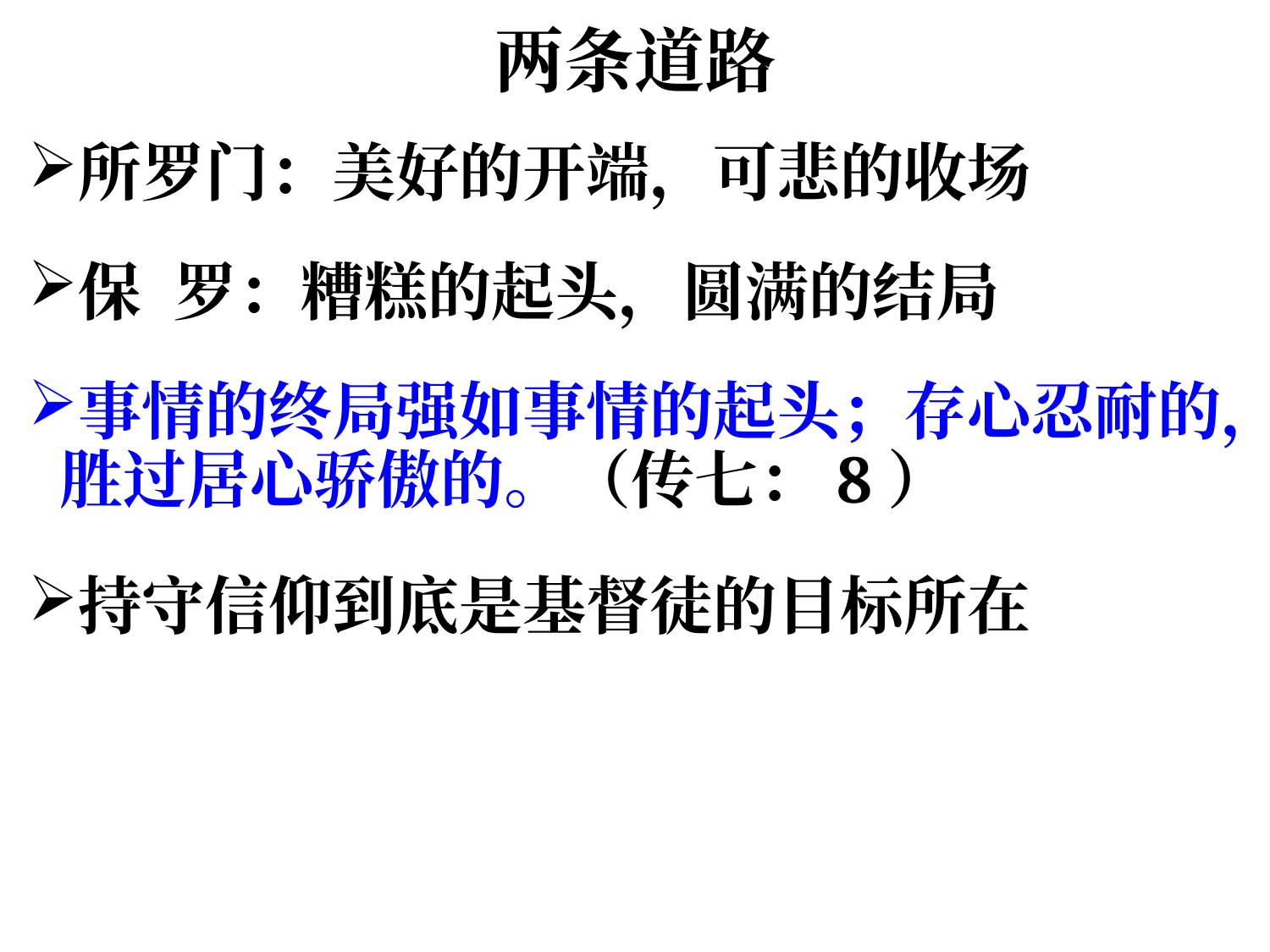

# 两条道路
所罗门：美好的开端，可悲的收场

保  罗：糟糕的起头，圆满的结局

事情的终局强如事情的起头；存心忍耐的，胜过居心骄傲的。（传七：8）

持守信仰到底是基督徒的目标所在